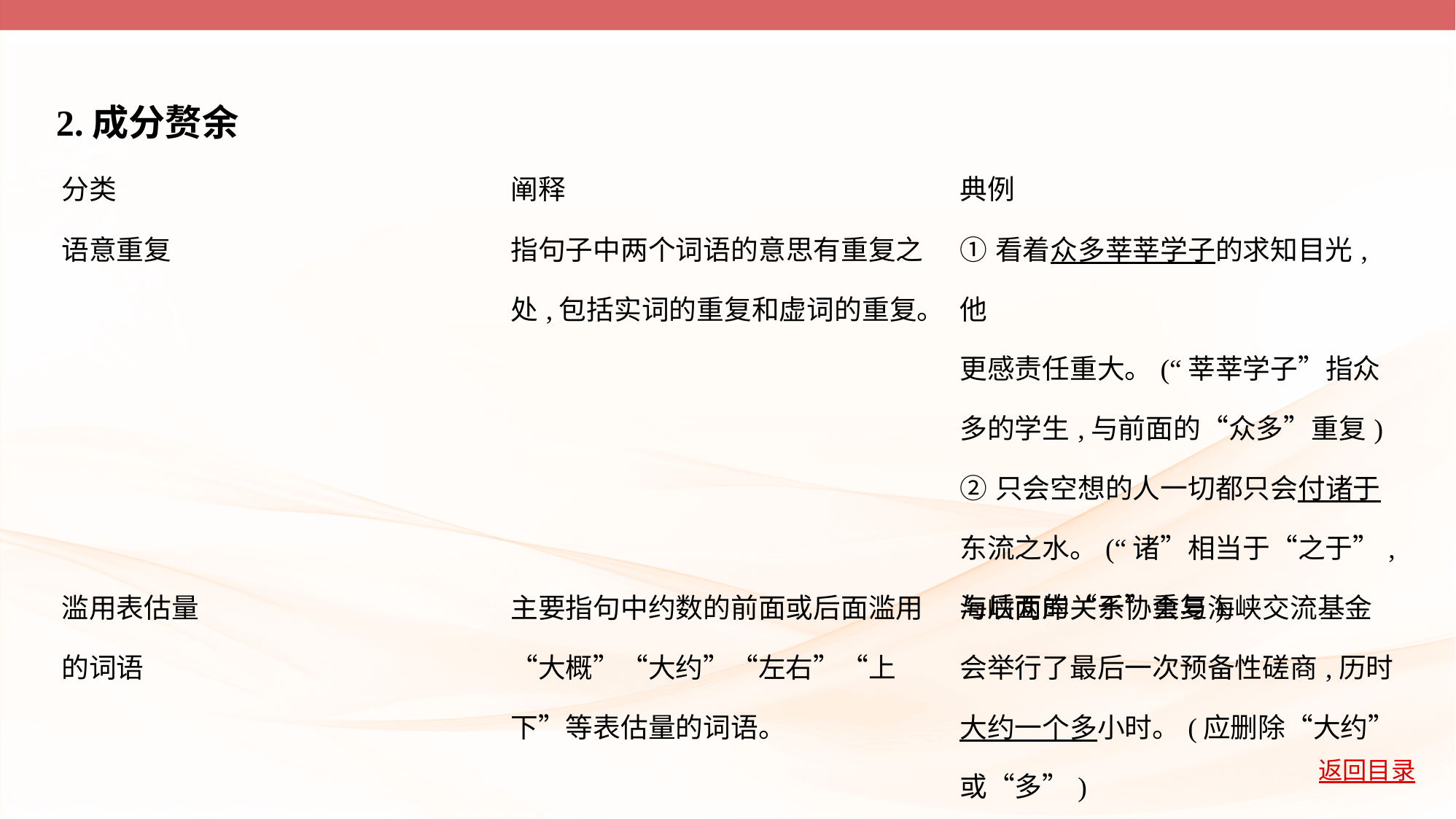

2.成分赘余
| 分类 | 阐释 | 典例 |
| --- | --- | --- |
| 语意重复 | 指句子中两个词语的意思有重复之 处,包括实词的重复和虚词的重复。 | ①看着众多莘莘学子的求知目光,他 更感责任重大。(“莘莘学子”指众 多的学生,与前面的“众多”重复) ②只会空想的人一切都只会付诸于 东流之水。(“诸”相当于“之于”, 与后面的“于”重复) |
| 滥用表估量 的词语 | 主要指句中约数的前面或后面滥用 “大概”“大约”“左右”“上 下”等表估量的词语。 | 海峡两岸关系协会与海峡交流基金 会举行了最后一次预备性磋商,历时 大约一个多小时。(应删除“大约” 或“多”) |